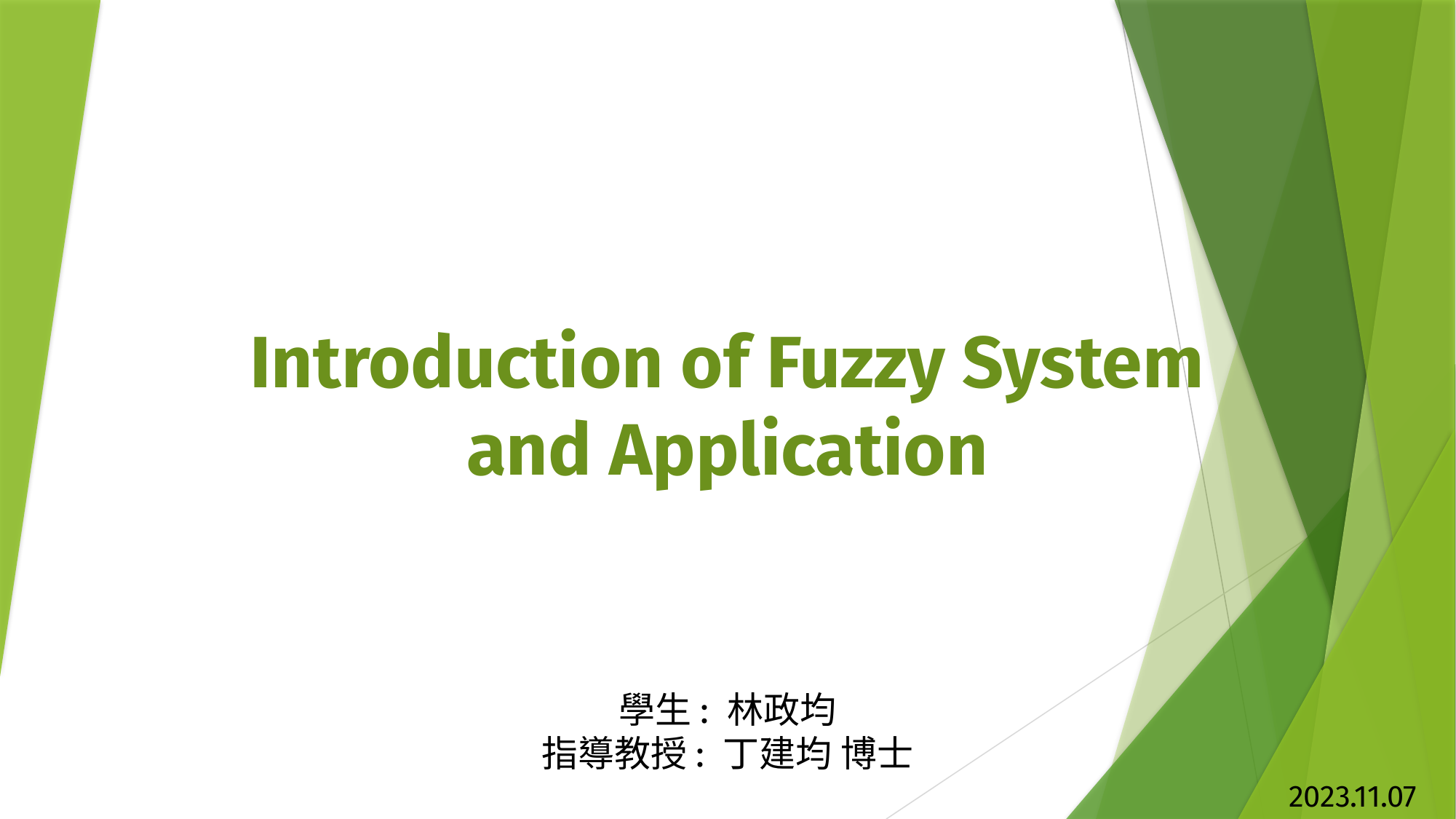

# Introduction of Fuzzy System and Application
學生: 林政均
指導教授: 丁建均 博士
2023.11.07